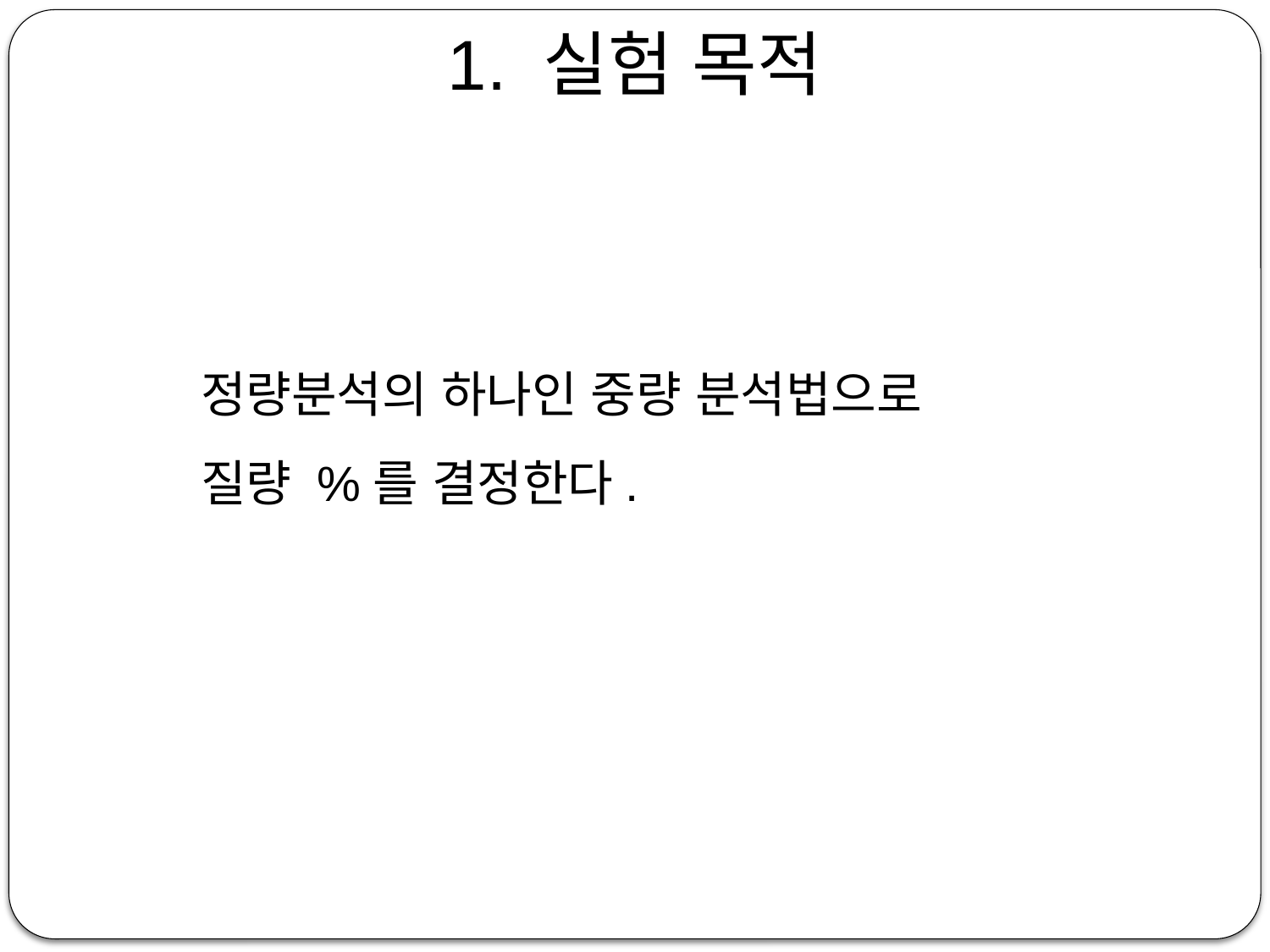

1. 실험 목적
정량분석의 하나인 중량 분석법으로
질량 %를 결정한다.